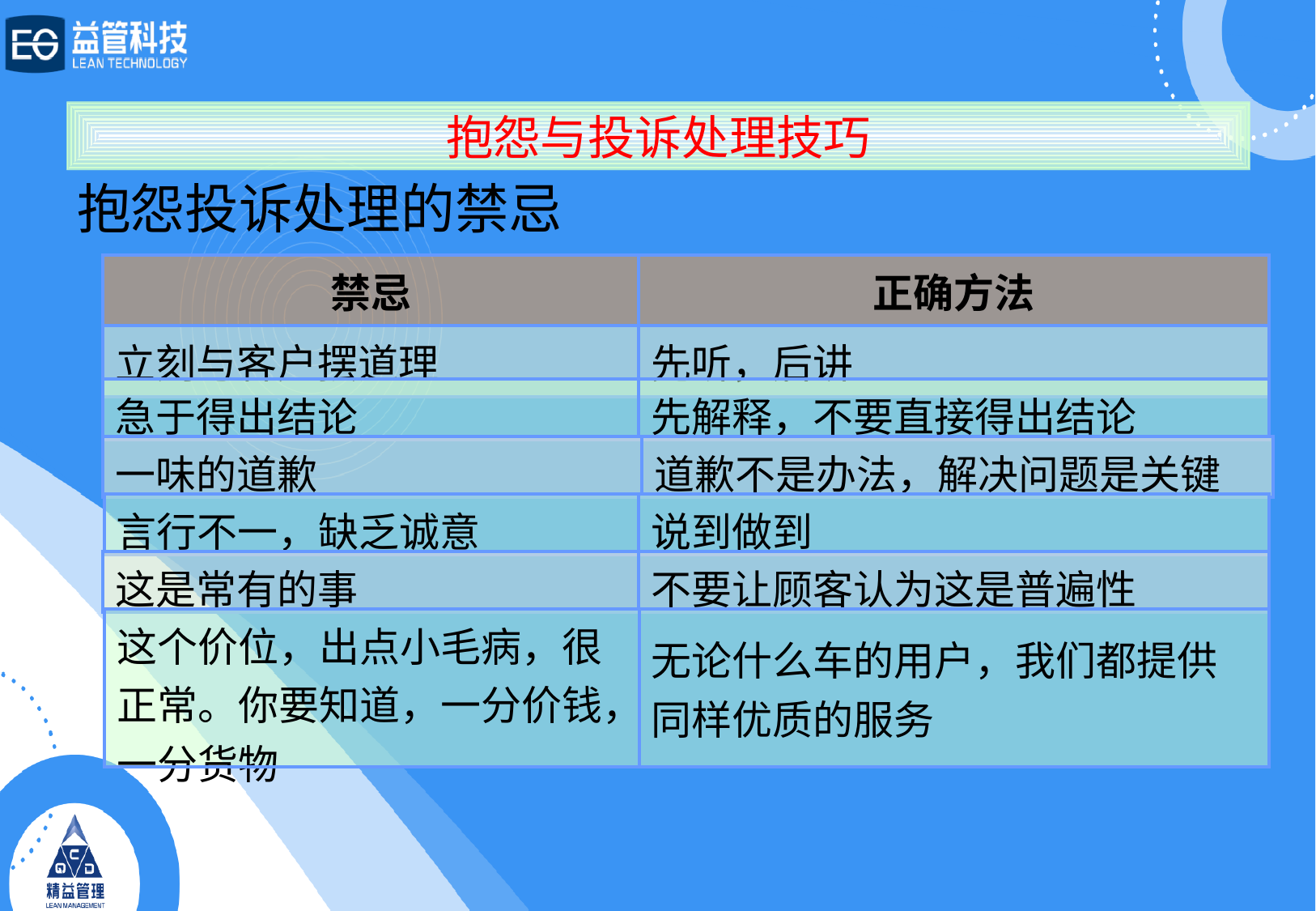

抱怨与投诉处理技巧
抱怨投诉处理的禁忌
| 禁忌 | 正确方法 |
| --- | --- |
| 立刻与客户摆道理 | 先听，后讲 |
| 急于得出结论 | 先解释，不要直接得出结论 |
| --- | --- |
| 一味的道歉 | 道歉不是办法，解决问题是关键 |
| --- | --- |
| 言行不一，缺乏诚意 | 说到做到 |
| --- | --- |
| 这是常有的事 | 不要让顾客认为这是普遍性 |
| --- | --- |
| 这个价位，出点小毛病，很正常。你要知道，一分价钱，一分货物 | 无论什么车的用户，我们都提供同样优质的服务 |
| --- | --- |